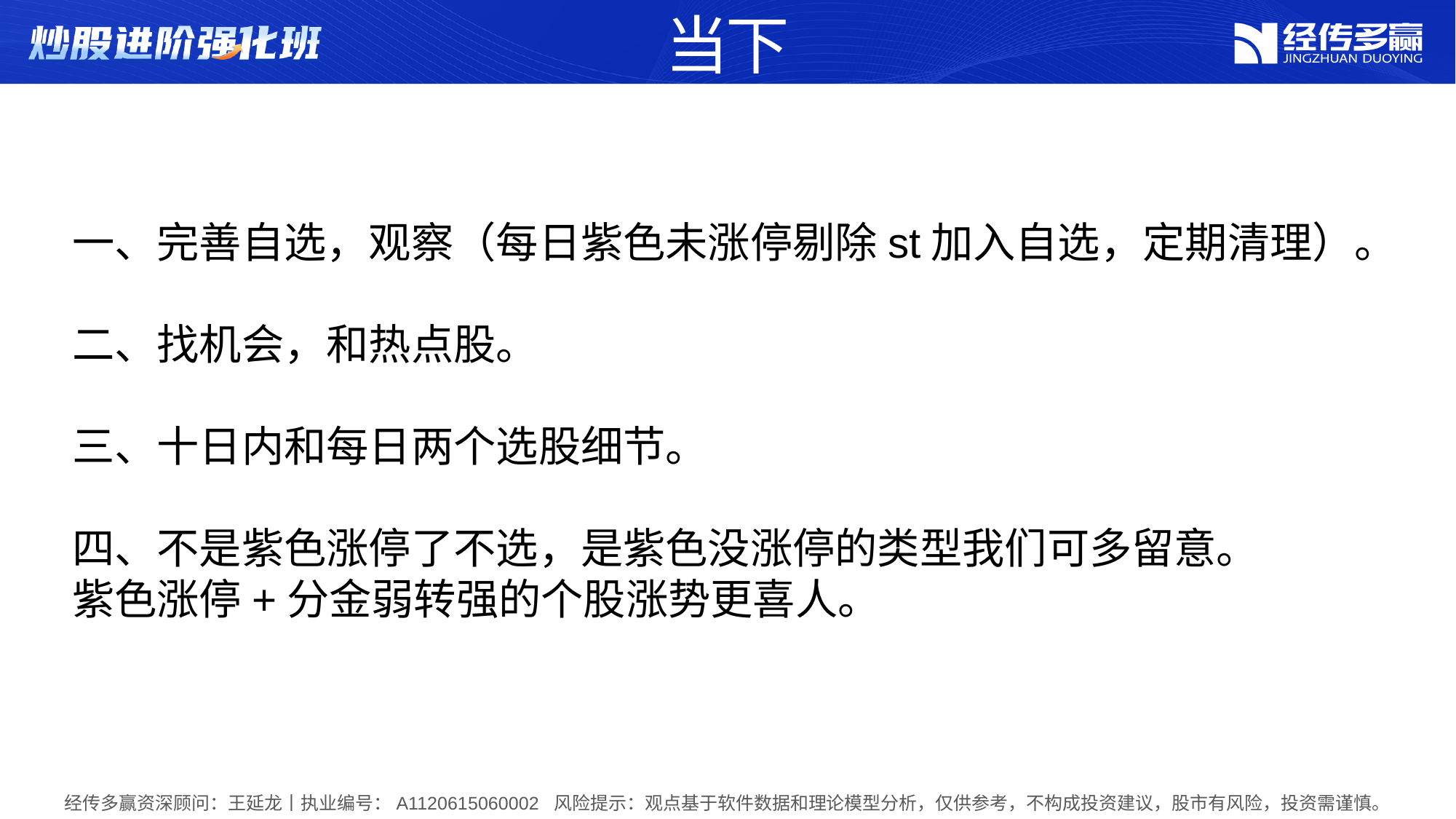

当下
一、完善自选，观察（每日紫色未涨停剔除st加入自选，定期清理）。

二、找机会，和热点股。

三、十日内和每日两个选股细节。

四、不是紫色涨停了不选，是紫色没涨停的类型我们可多留意。
紫色涨停+分金弱转强的个股涨势更喜人。